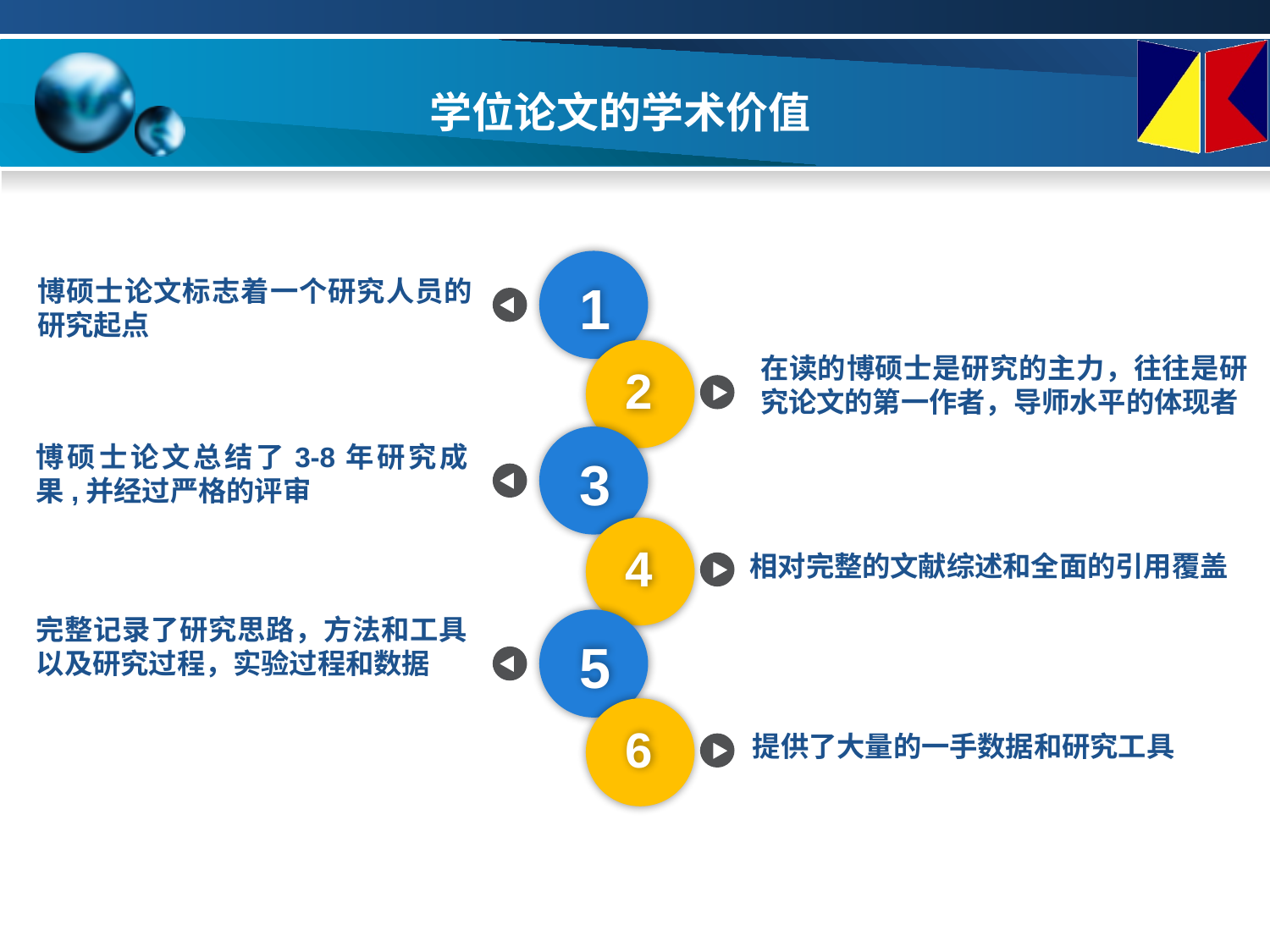

# 学位论文的学术价值

1
博硕士论文标志着一个研究人员的研究起点

2
在读的博硕士是研究的主力，往往是研究论文的第一作者，导师水平的体现者

3
博硕士论文总结了3-8年研究成果,并经过严格的评审

4
相对完整的文献综述和全面的引用覆盖

完整记录了研究思路，方法和工具以及研究过程，实验过程和数据

5

6
提供了大量的一手数据和研究工具